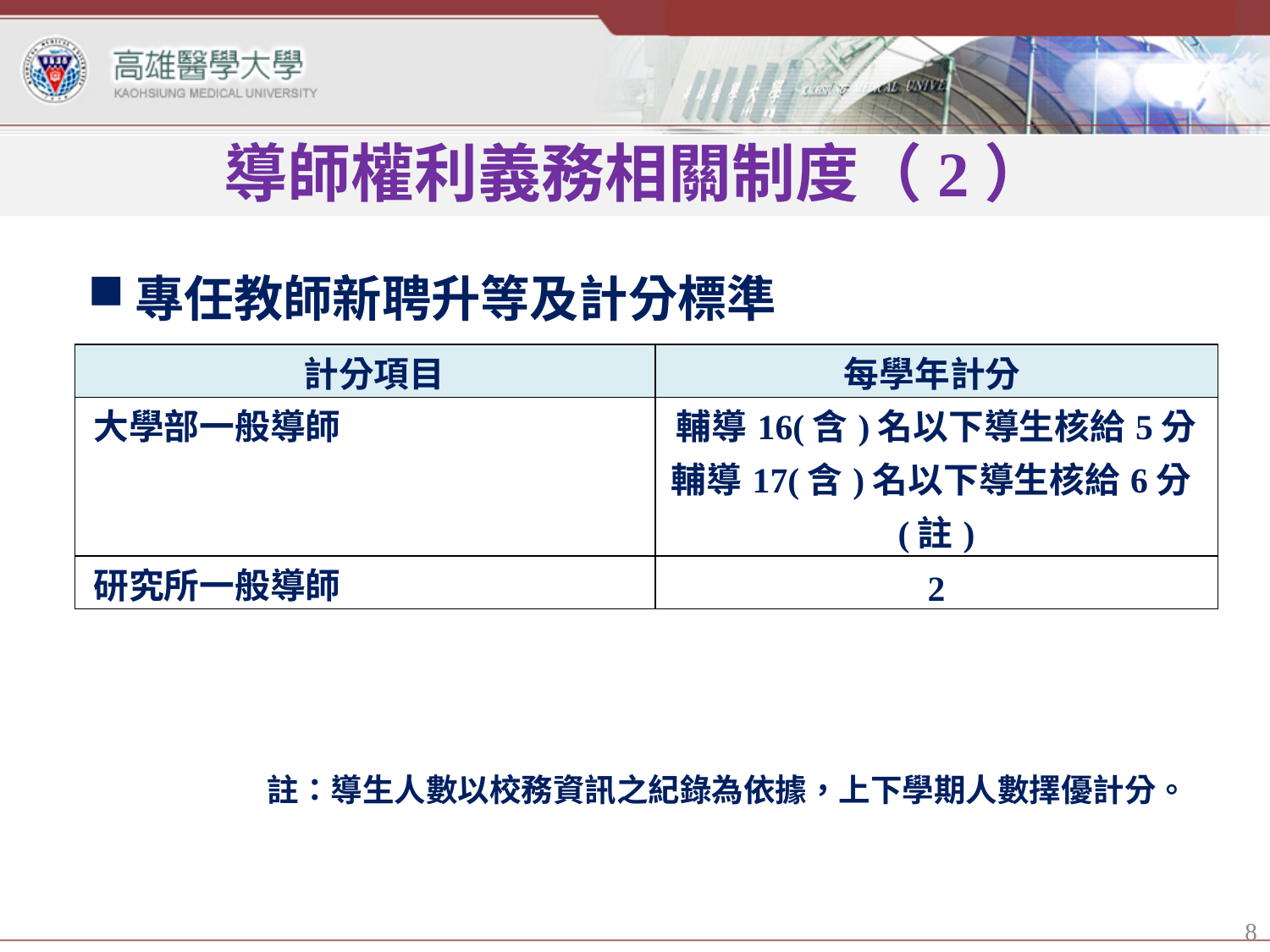

# 導師權利義務相關制度（2）
專任教師新聘升等及計分標準

| 計分項目 | 每學年計分 |
| --- | --- |
| 大學部一般導師 | 輔導16(含)名以下導生核給5分 輔導17(含)名以下導生核給6分(註) |
| 研究所一般導師 | 2 |
註：導生人數以校務資訊之紀錄為依據，上下學期人數擇優計分。